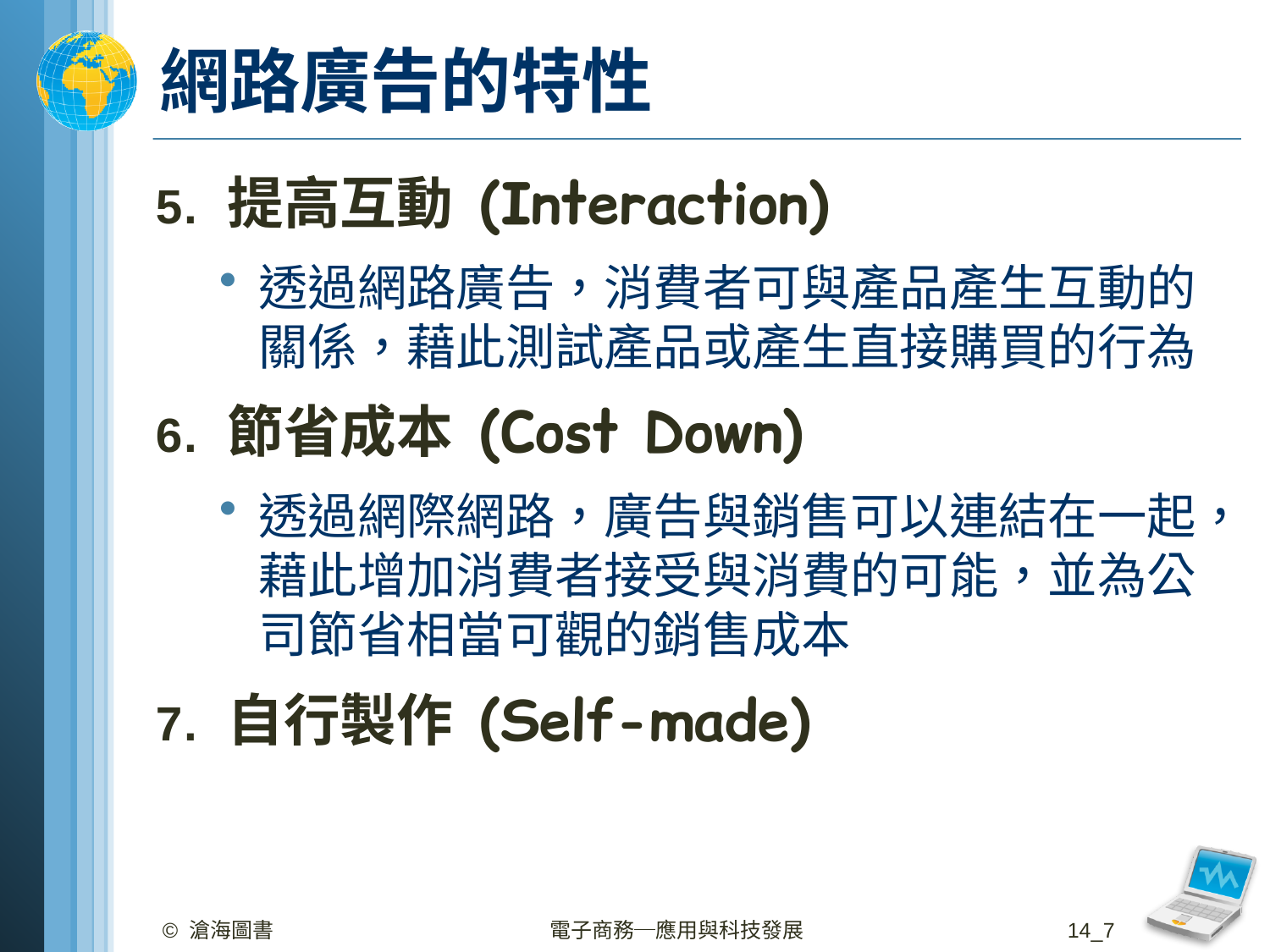

# 網路廣告的特性
提高互動 (Interaction)
透過網路廣告，消費者可與產品產生互動的關係，藉此測試產品或產生直接購買的行為
節省成本 (Cost Down)
透過網際網路，廣告與銷售可以連結在一起，藉此增加消費者接受與消費的可能，並為公司節省相當可觀的銷售成本
自行製作 (Self-made)
© 滄海圖書
電子商務─應用與科技發展
14_7